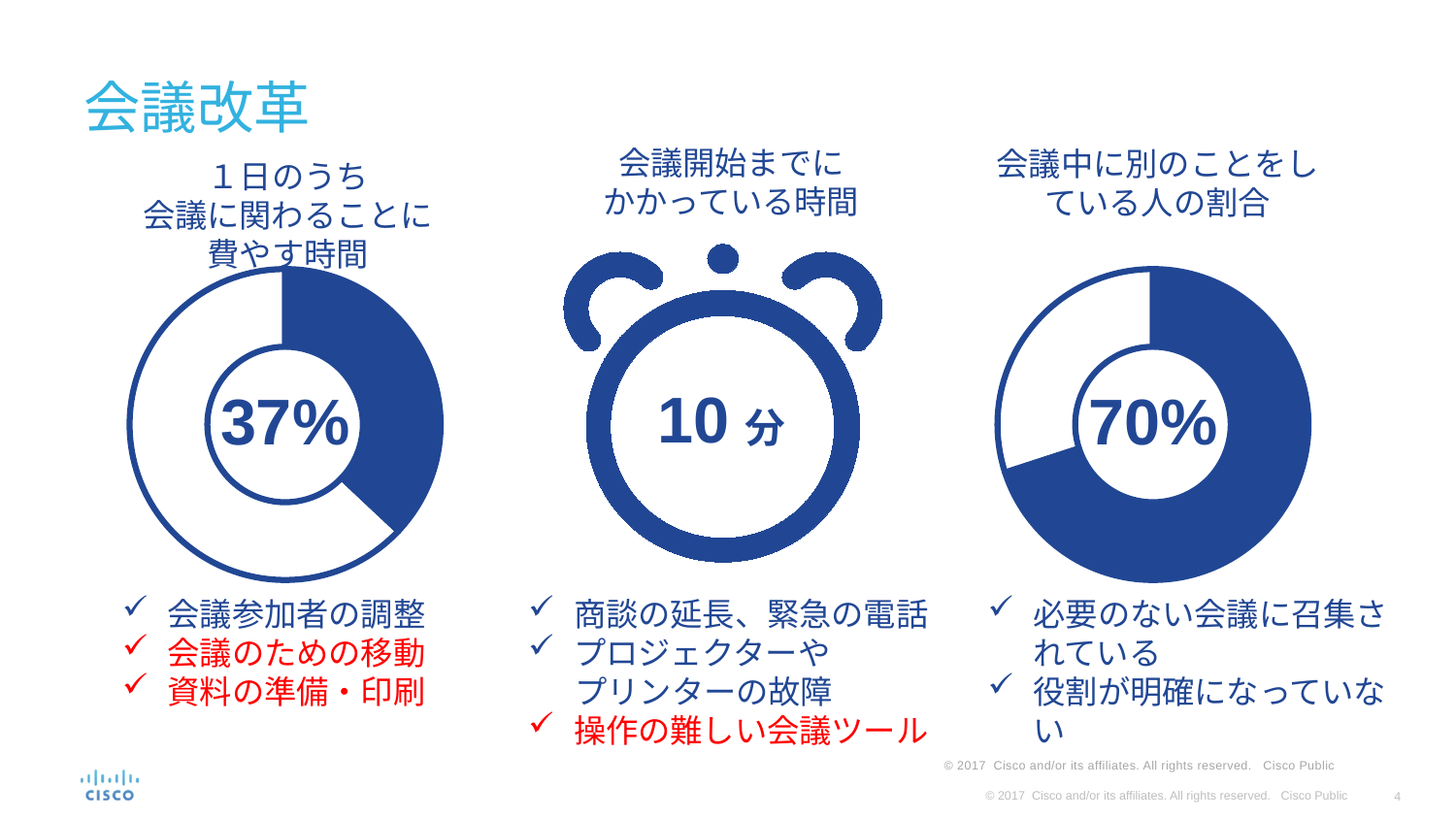

# 会議改革
会議開始までに
かかっている時間
会議中に別のことをしている人の割合
１日のうち
会議に関わることに
費やす時間

### Chart

| Category | Sales |
|---|---|
| 1st Qtr | 37.0 |
| 2nd Qtr | 63.0 |

### Chart

| Category | Sales |
|---|---|
| 1st Qtr | 70.0 |
| 2nd Qtr | 30.0 |
10分
37%
70%
会議参加者の調整
会議のための移動
資料の準備・印刷

商談の延長、緊急の電話
プロジェクターや
　  プリンターの故障
操作の難しい会議ツール
必要のない会議に召集されている
役割が明確になっていない